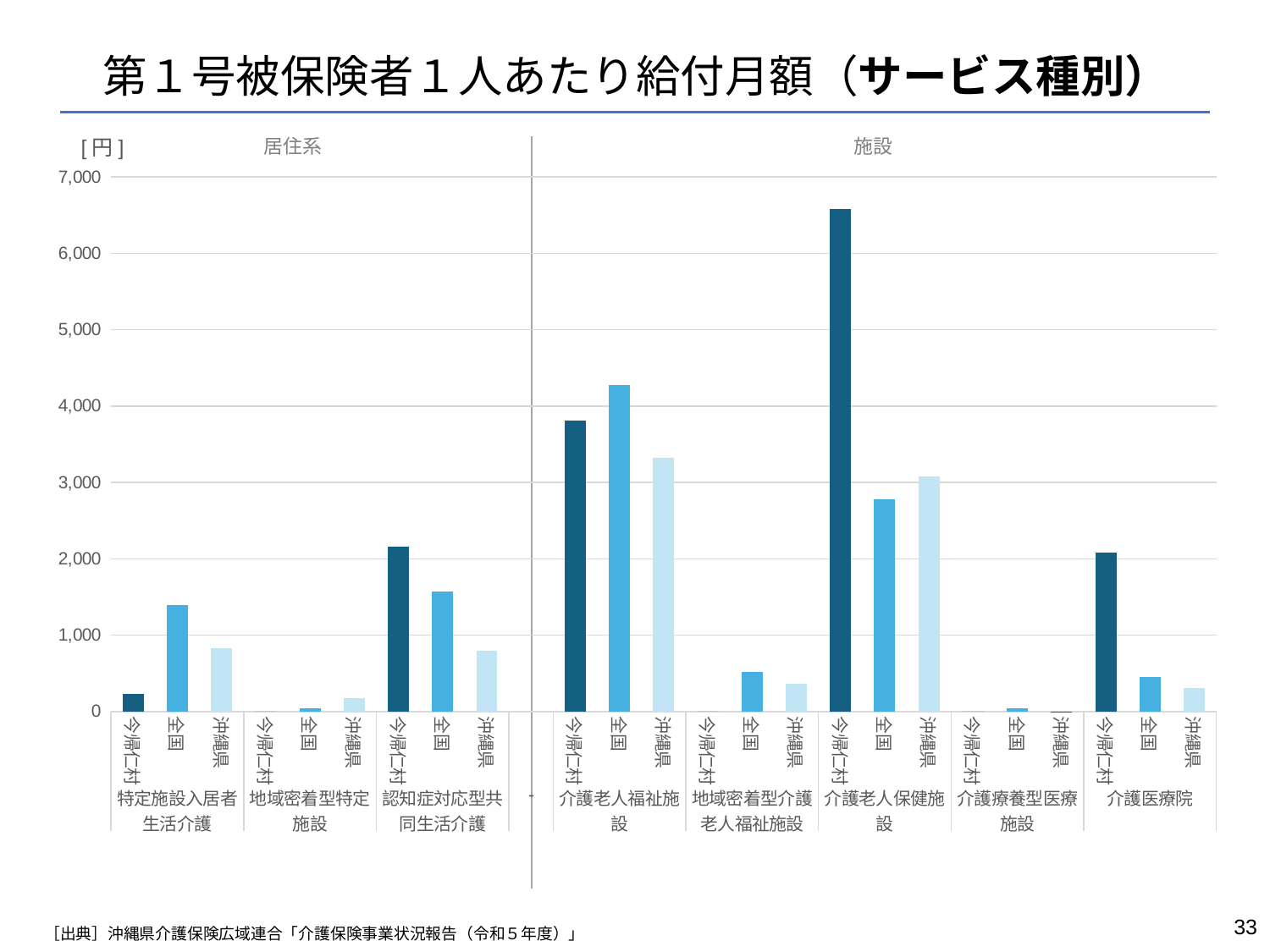

# 第１号被保険者１人あたり給付月額（サービス種別）
施設
[円]
居住系

### Chart

| Category |  |
|---|---|
| 今帰仁村 | 230.59921988014054 |
| 全国 | 1392.13880608329 |
| 沖縄県 | 833.902571383927 |
| 今帰仁村 | 0.0 |
| 全国 | 46.3335500600098 |
| 沖縄県 | 170.479900597482 |
| 今帰仁村 | 2158.244962802232 |
| 全国 | 1571.40155715926 |
| 沖縄県 | 799.994645431323 |
|  | None |
| 今帰仁村 | 3808.31574188882 |
| 全国 | 4276.48431236592 |
| 沖縄県 | 3323.42155104323 |
| 今帰仁村 | 0.0 |
| 全国 | 513.682368175466 |
| 沖縄県 | 362.453215647154 |
| 今帰仁村 | 6578.467038644348 |
| 全国 | 2784.34511842661 |
| 沖縄県 | 3078.73995589626 |
| 今帰仁村 | 0.0 |
| 全国 | 40.6368612463573 |
| 沖縄県 | 2.59991915744623 |
| 今帰仁村 | 2086.498837569746 |
| 全国 | 453.653770311307 |
| 沖縄県 | 310.152608541966 |
33
［出典］沖縄県介護保険広域連合「介護保険事業状況報告（令和５年度）」